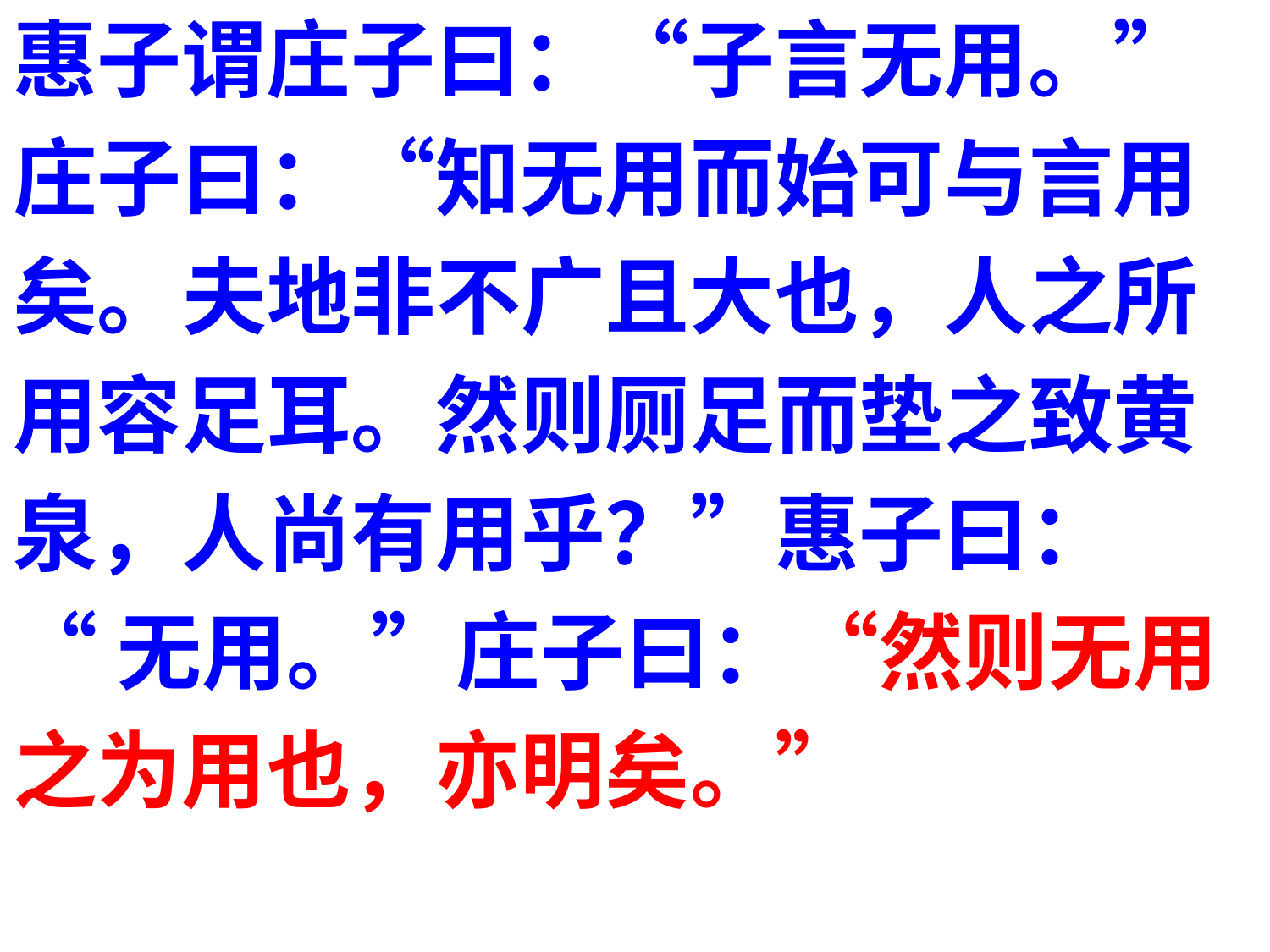

惠子谓庄子曰：“子言无用。”
庄子曰：“知无用而始可与言用
矣。夫地非不广且大也，人之所
用容足耳。然则厕足而垫之致黄
泉，人尚有用乎？”惠子曰：
“无用。”庄子曰：“然则无用
之为用也，亦明矣。”